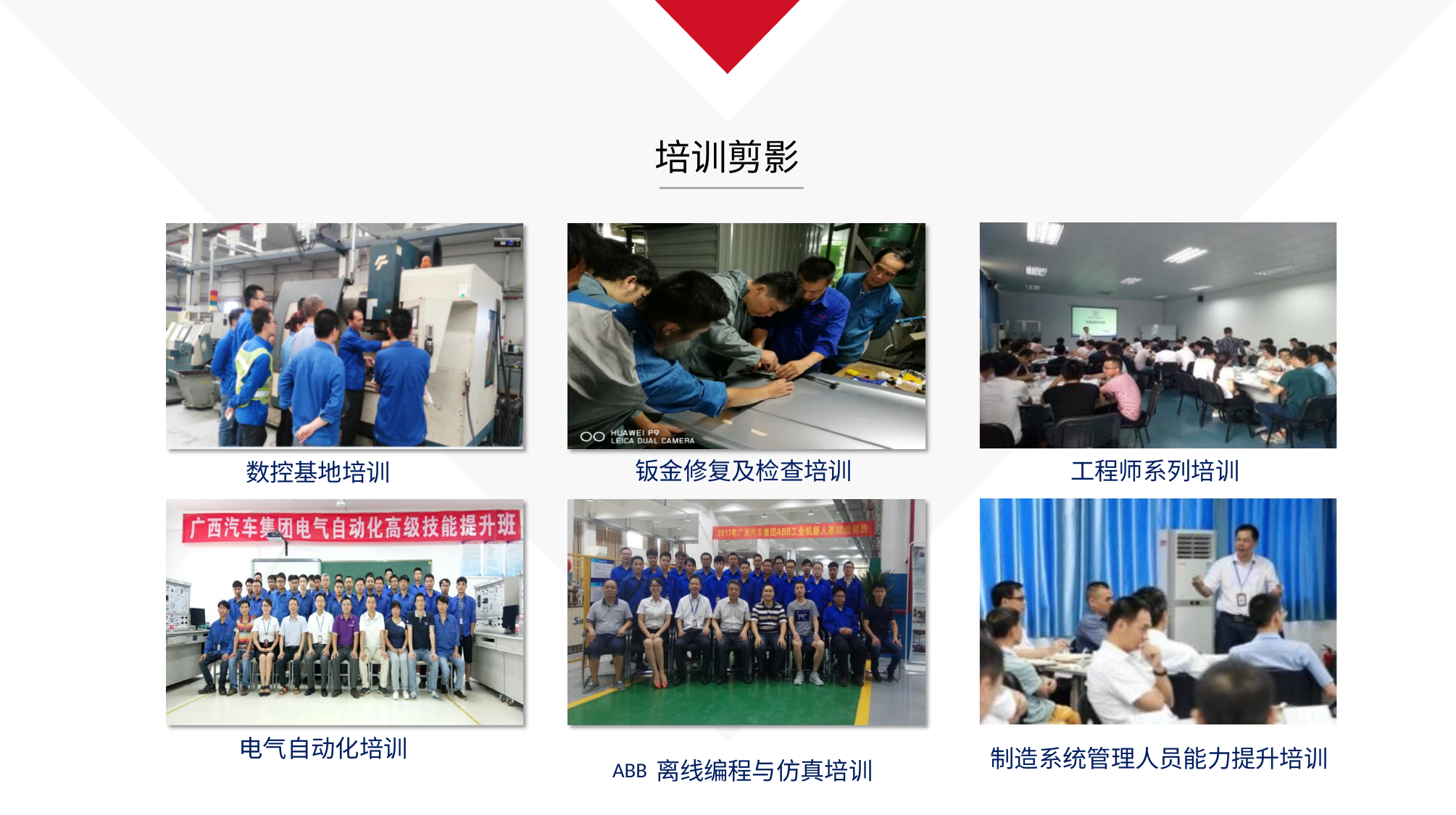

# 培训剪影

钣金修复及检查培训
工程师系列培训
数控基地培训

电气自动化培训
ABB离线编程与仿真培训
制造系统管理人员能力提升培训